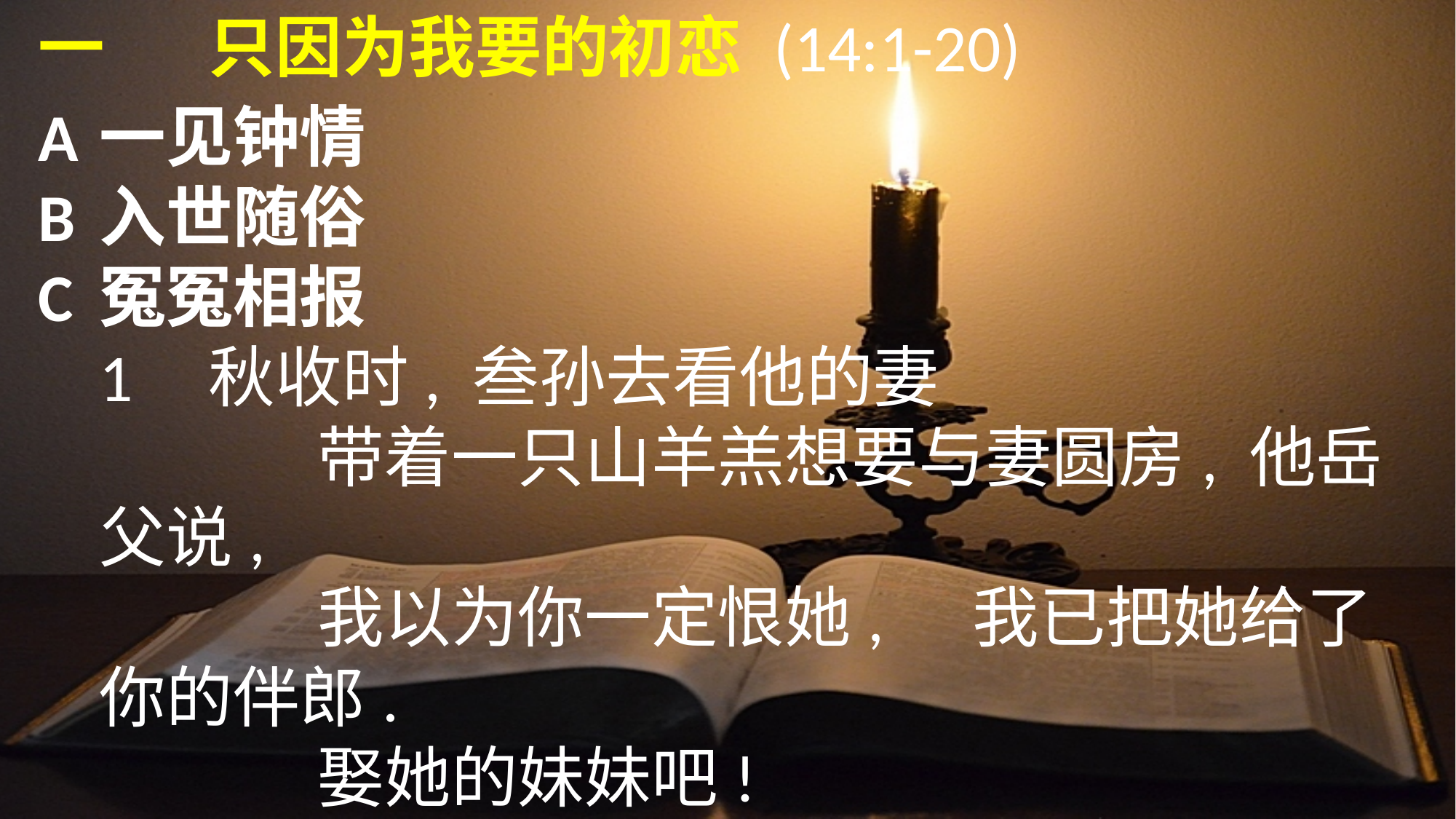

一	只因为我要的初恋 (14:1-20)
A	一见钟情
B	入世随俗
C	冤冤相报
	1	秋收时, 叁孙去看他的妻
			带着一只山羊羔想要与妻圆房, 他岳父说,
			我以为你一定恨她, 	我已把她给了你的伴郎.
			娶她的妹妹吧!